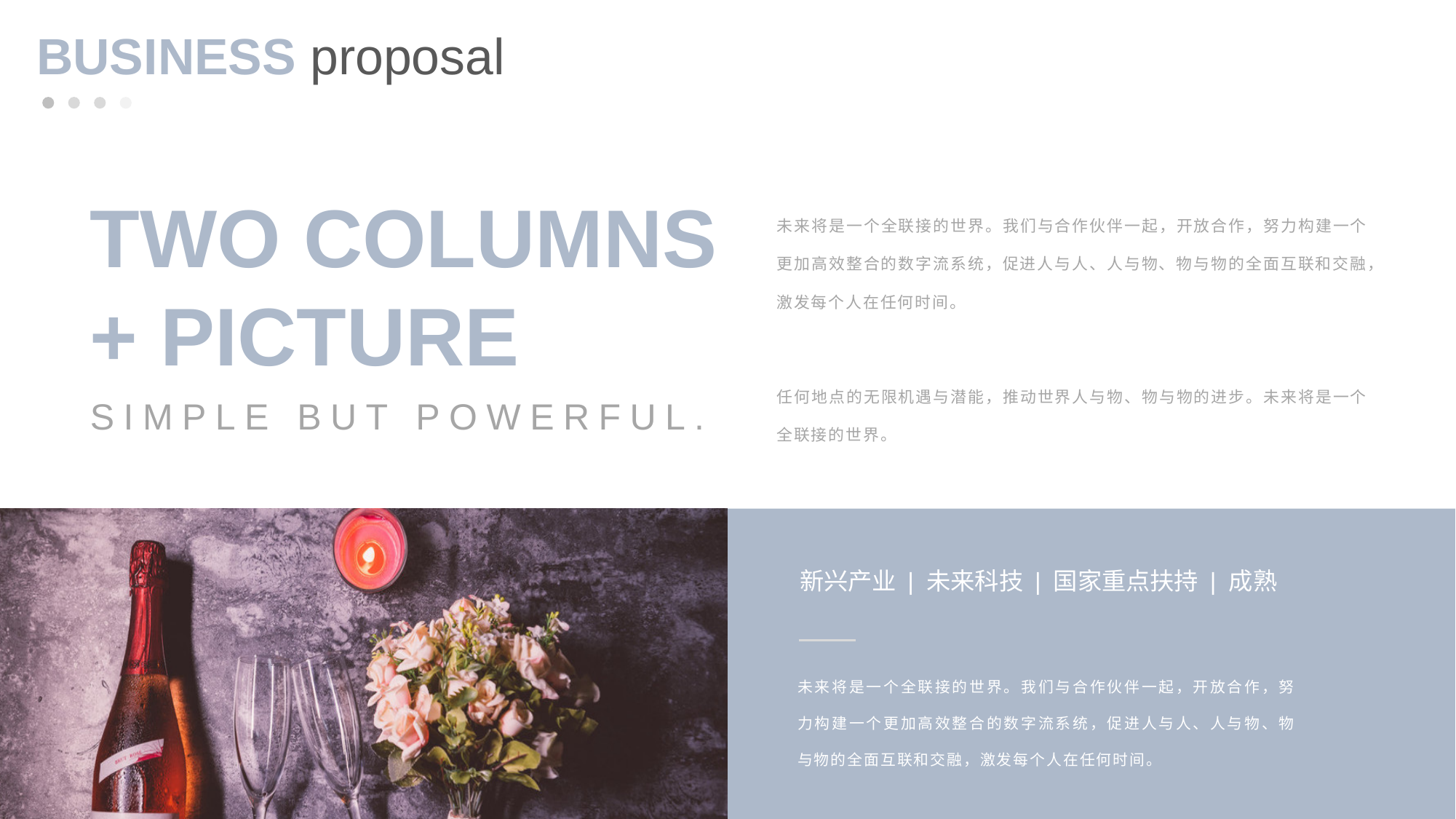

BUSINESS proposal

TWO COLUMNS
+ PICTURE
SIMPLE BUT POWERFUL.
未来将是一个全联接的世界。我们与合作伙伴一起，开放合作，努力构建一个更加高效整合的数字流系统，促进人与人、人与物、物与物的全面互联和交融，激发每个人在任何时间。

任何地点的无限机遇与潜能，推动世界人与物、物与物的进步。未来将是一个全联接的世界。

新兴产业 | 未来科技 | 国家重点扶持 | 成熟
未来将是一个全联接的世界。我们与合作伙伴一起，开放合作，努力构建一个更加高效整合的数字流系统，促进人与人、人与物、物与物的全面互联和交融，激发每个人在任何时间。